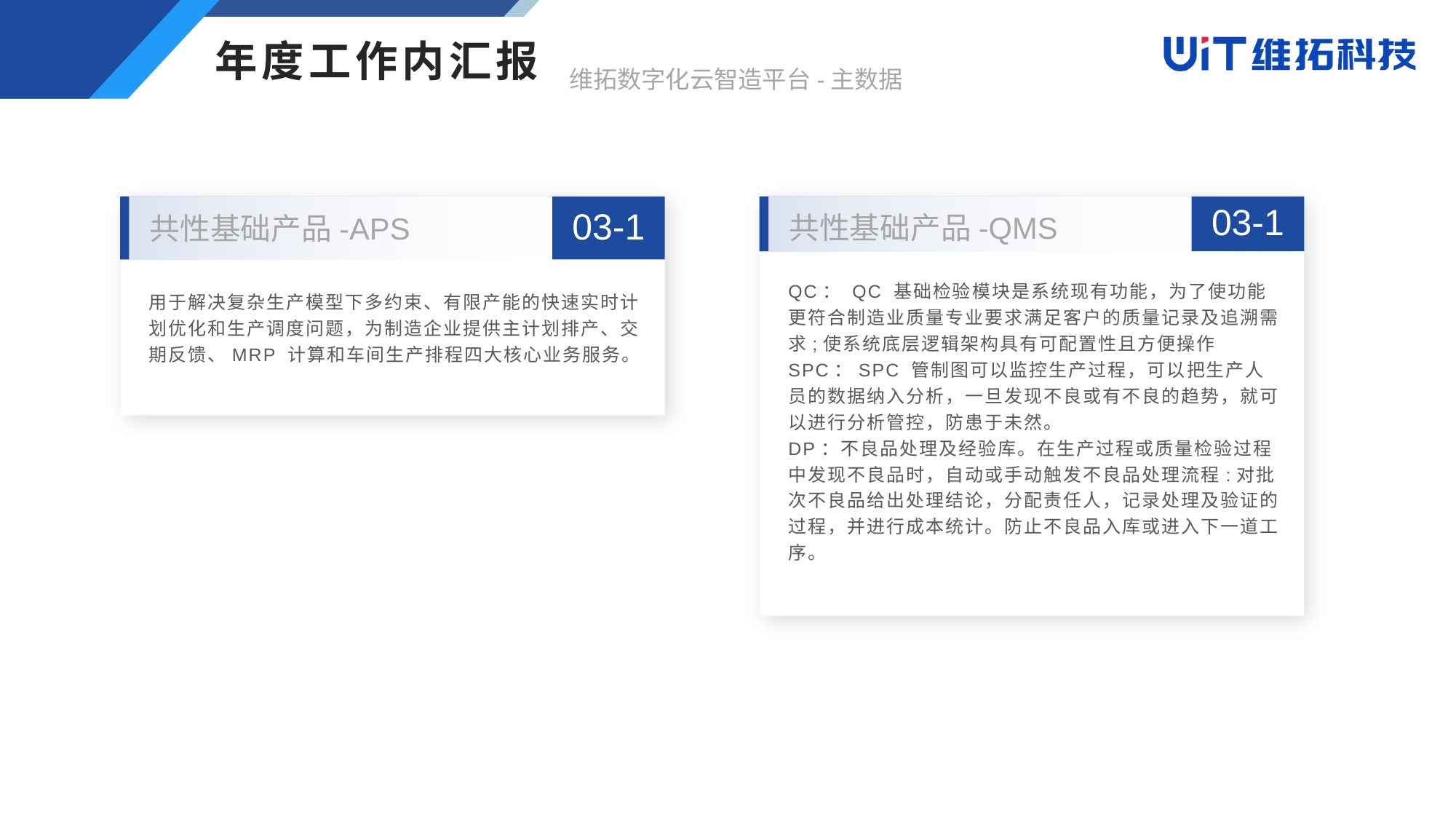

年度工作内汇报
维拓数字化云智造平台-主数据

03-1

共性基础产品-APS
用于解决复杂生产模型下多约束、有限产能的快速实时计划优化和生产调度问题，为制造企业提供主计划排产、交期反馈、MRP 计算和车间生产排程四大核心业务服务。

03-1

共性基础产品-QMS
QC： QC 基础检验模块是系统现有功能，为了使功能更符合制造业质量专业要求满足客户的质量记录及追溯需求;使系统底层逻辑架构具有可配置性且方便操作
SPC：SPC 管制图可以监控生产过程，可以把生产人员的数据纳入分析，一旦发现不良或有不良的趋势，就可以进行分析管控，防患于未然。
DP：不良品处理及经验库。在生产过程或质量检验过程中发现不良品时，自动或手动触发不良品处理流程:对批次不良品给出处理结论，分配责任人，记录处理及验证的过程，并进行成本统计。防止不良品入库或进入下一道工序。